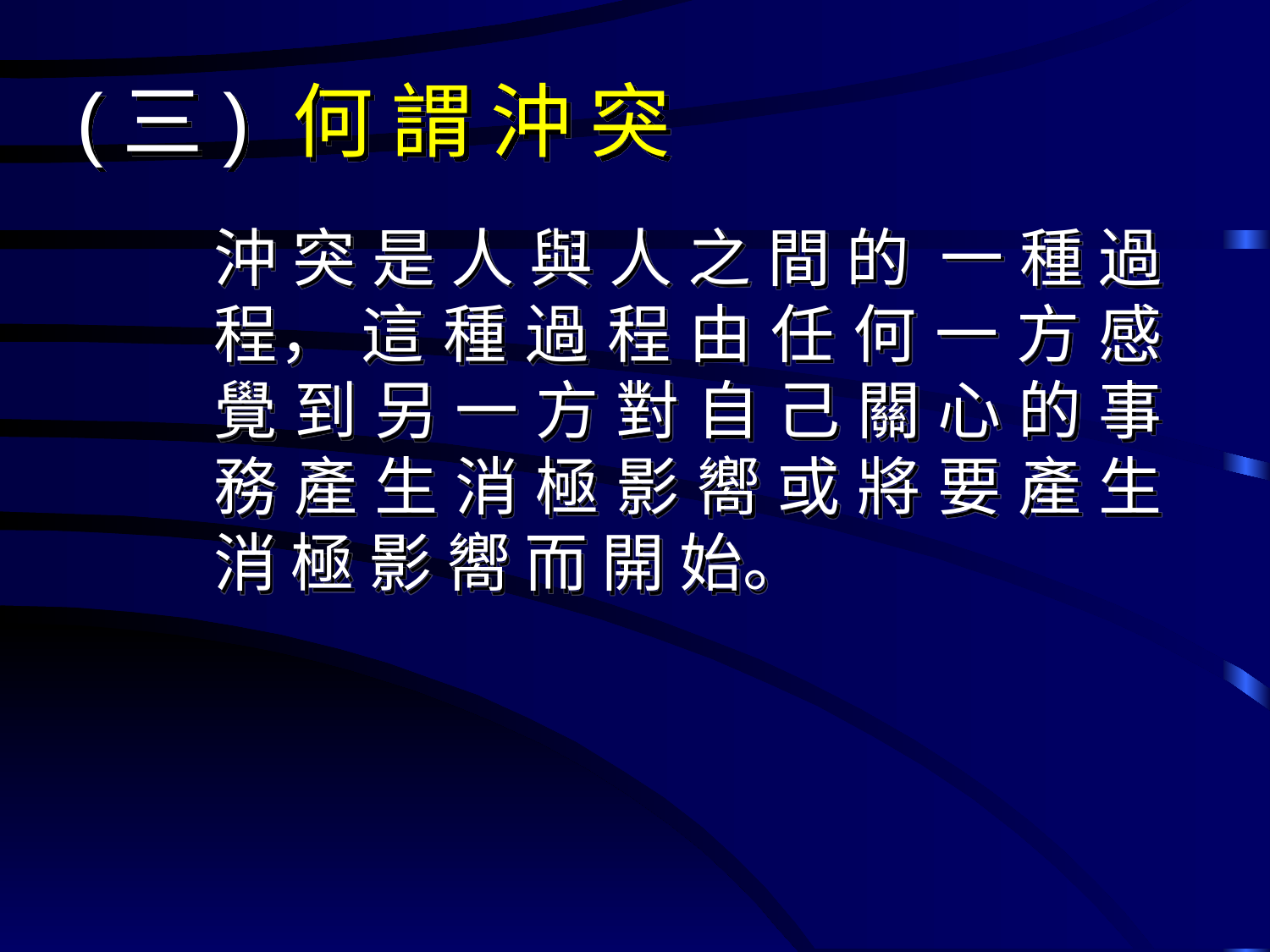

(三) 何 謂 沖 突
沖 突 是 人 與 人 之 間 的  一 種 過 程， 這 種 過 程 由 任 何 一 方 感 覺 到 另 一 方 對 自 己 關 心 的 事 務 產 生 消 極 影 嚮 或 將 要 產 生 消 極 影 嚮 而 開 始。